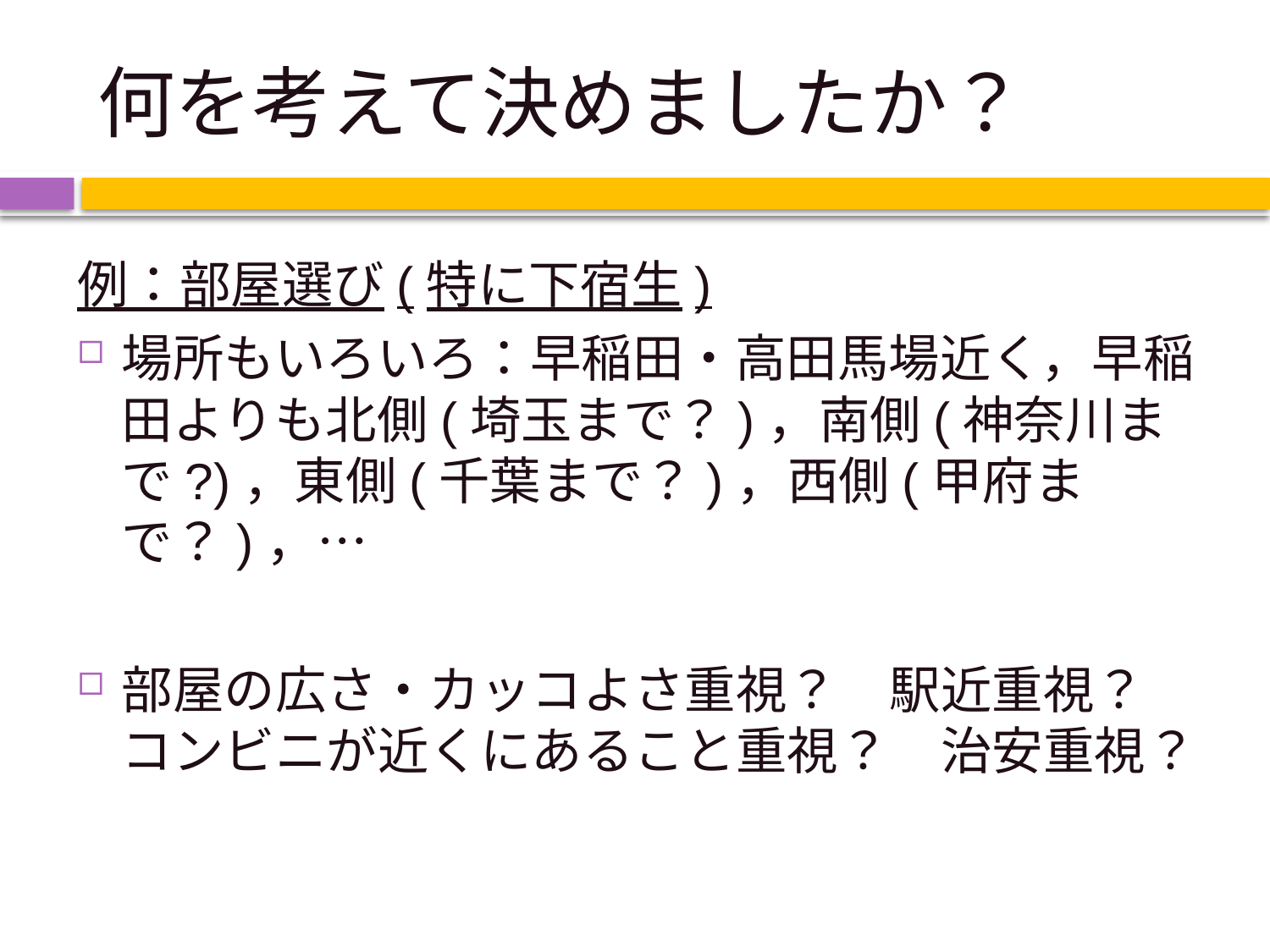

# 何を考えて決めましたか？
例：部屋選び(特に下宿生)
場所もいろいろ：早稲田・高田馬場近く，早稲田よりも北側(埼玉まで？)，南側(神奈川まで?)，東側(千葉まで？)，西側(甲府まで？)，…

部屋の広さ・カッコよさ重視？　駅近重視？　コンビニが近くにあること重視？　治安重視？